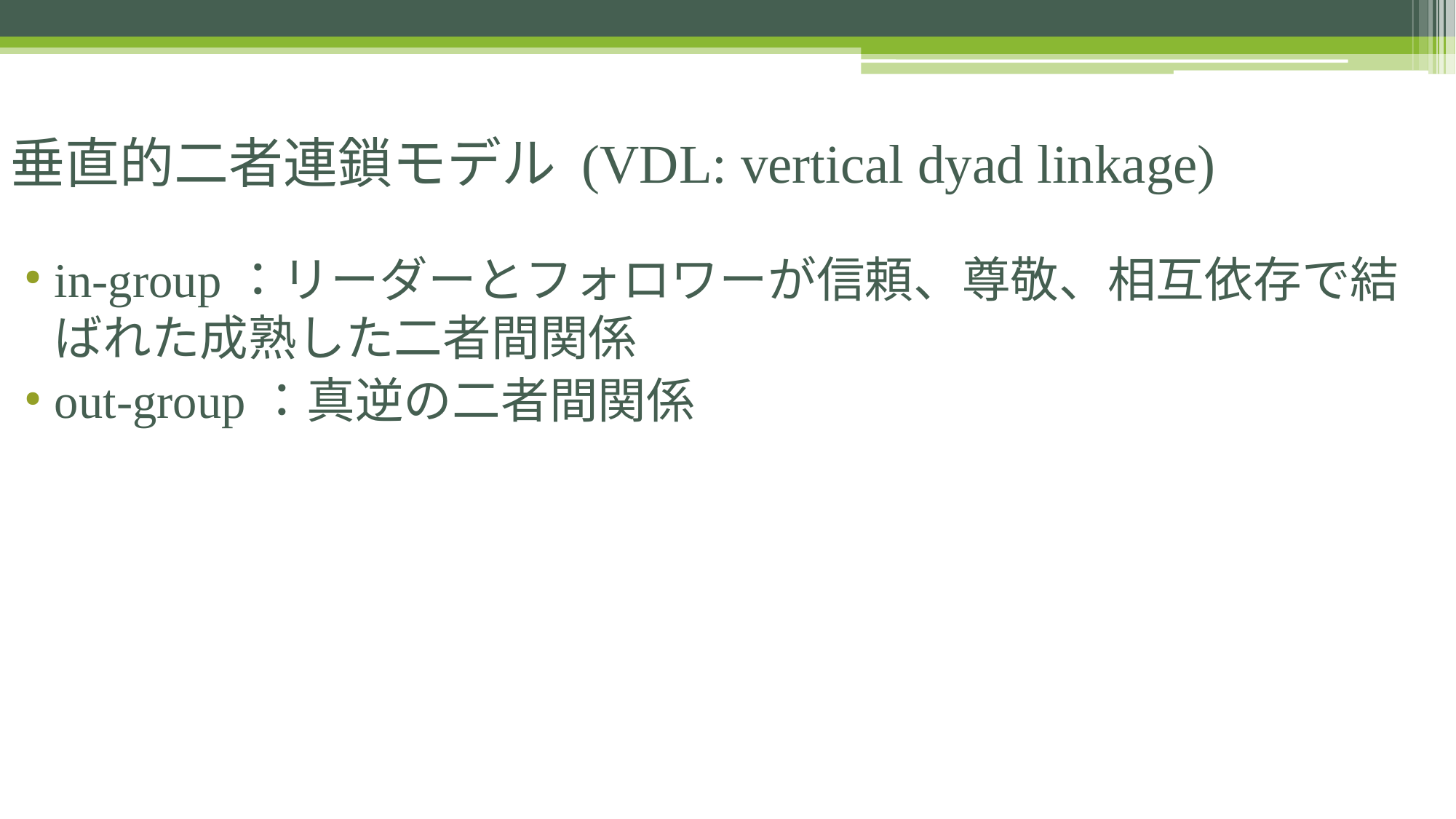

# 垂直的二者連鎖モデル (VDL: vertical dyad linkage)
in-group：リーダーとフォロワーが信頼、尊敬、相互依存で結ばれた成熟した二者間関係
out-group：真逆の二者間関係